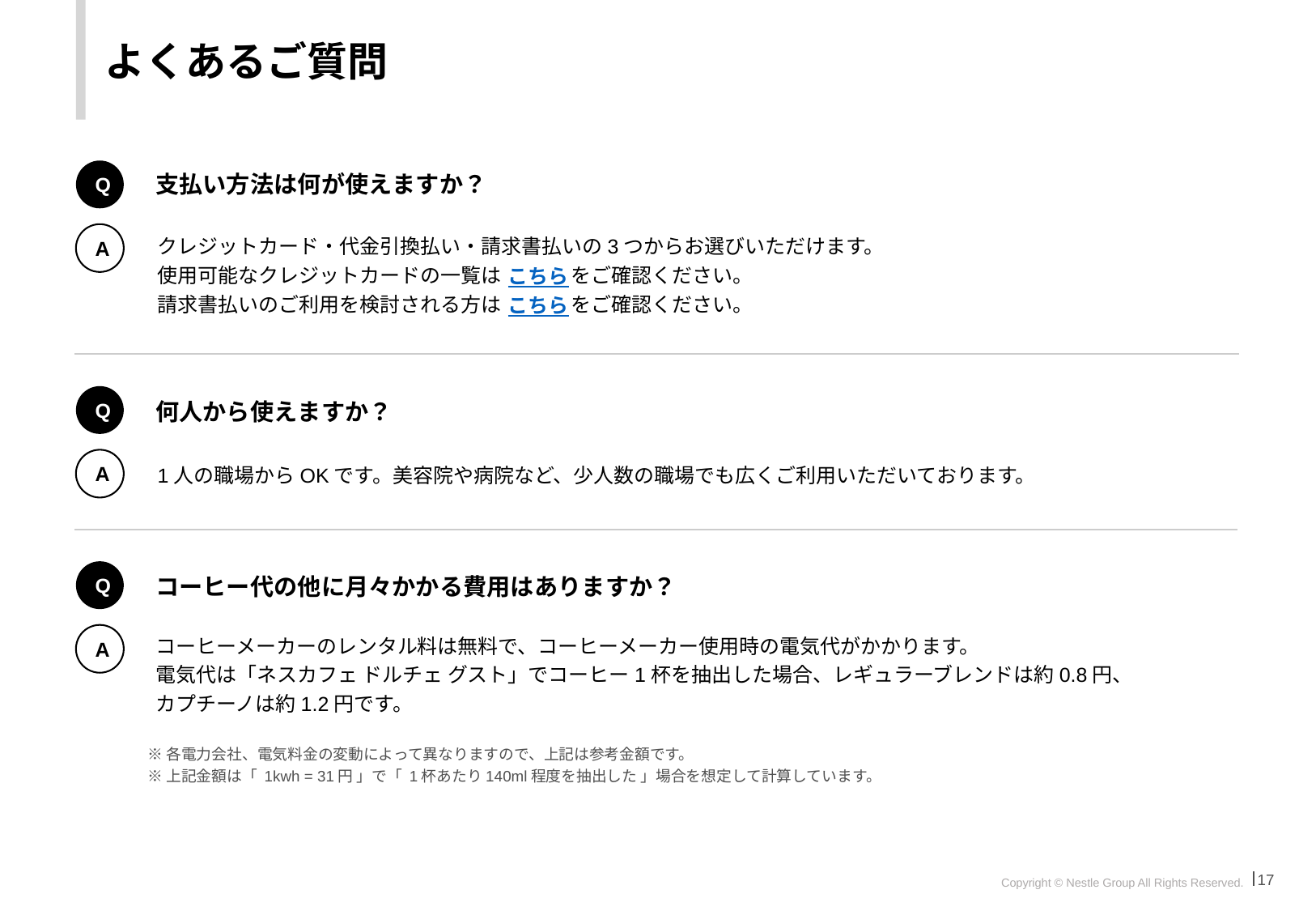

# よくあるご質問
Q
支払い方法は何が使えますか？
A
クレジットカード・代金引換払い・請求書払いの3つからお選びいただけます。
使用可能なクレジットカードの一覧は　　　  をご確認ください。
請求書払いのご利用を検討される方は　　　  をご確認ください。
こちら
こちら
Q
何人から使えますか？
A
1人の職場からOKです。美容院や病院など、少人数の職場でも広くご利用いただいております。
Q
コーヒー代の他に月々かかる費用はありますか？
A
コーヒーメーカーのレンタル料は無料で、コーヒーメーカー使用時の電気代がかかります。
電気代は「ネスカフェ ドルチェ グスト」でコーヒー1杯を抽出した場合、レギュラーブレンドは約0.8円、
カプチーノは約1.2円です。
※各電力会社、電気料金の変動によって異なりますので、上記は参考金額です。
※上記金額は「 1kwh = 31円 」で「 1杯あたり140ml程度を抽出した 」場合を想定して計算しています。